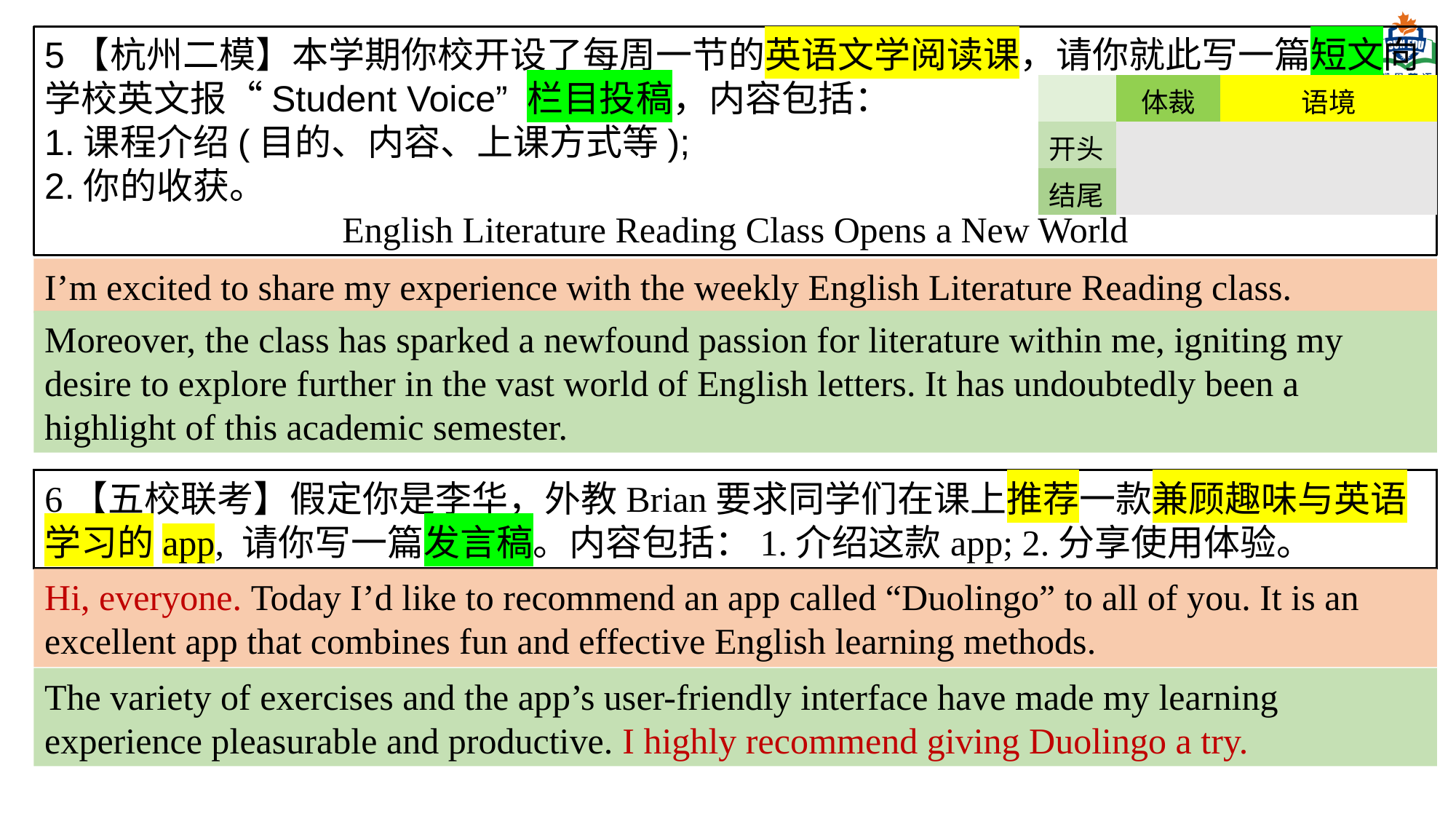

5【杭州二模】本学期你校开设了每周一节的英语文学阅读课，请你就此写一篇短文向学校英文报“Student Voice” 栏目投稿，内容包括：
1.课程介绍(目的、内容、上课方式等);
2.你的收获。
English Literature Reading Class Opens a New World
|  | 体裁 | 语境 |
| --- | --- | --- |
| 开头 |  |  |
| 结尾 |  |  |
I’m excited to share my experience with the weekly English Literature Reading class.
Moreover, the class has sparked a newfound passion for literature within me, igniting my desire to explore further in the vast world of English letters. It has undoubtedly been a highlight of this academic semester.
6【五校联考】假定你是李华，外教Brian要求同学们在课上推荐一款兼顾趣味与英语学习的app, 请你写一篇发言稿。内容包括：1.介绍这款app; 2.分享使用体验。
Hi, everyone. Today I’d like to recommend an app called “Duolingo” to all of you. It is an excellent app that combines fun and effective English learning methods.
The variety of exercises and the app’s user-friendly interface have made my learning experience pleasurable and productive. I highly recommend giving Duolingo a try.